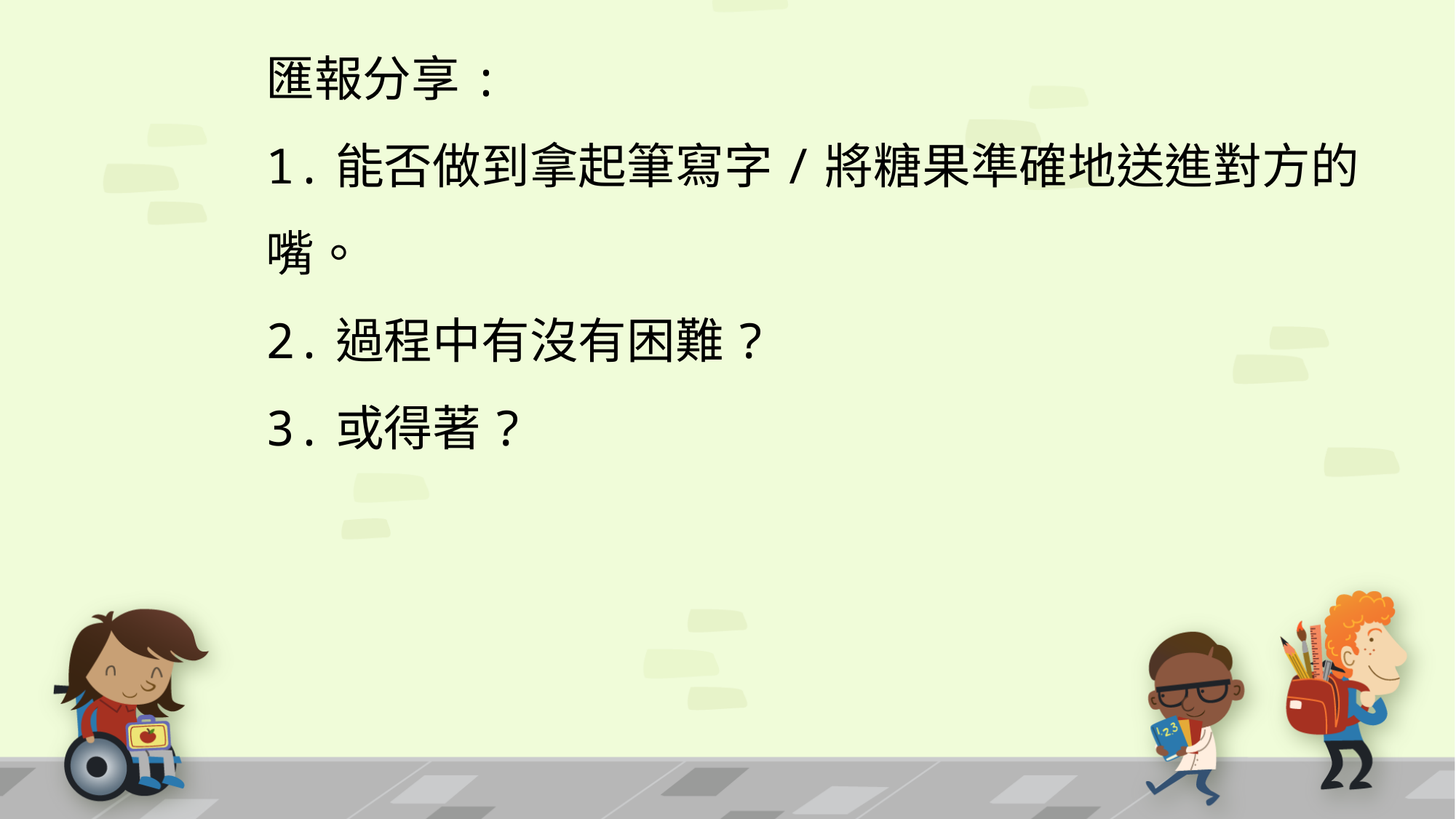

# 匯報分享: 1.能否做到拿起筆寫字/將糖果準確地送進對方的嘴。 2.過程中有沒有困難? 3.或得著?